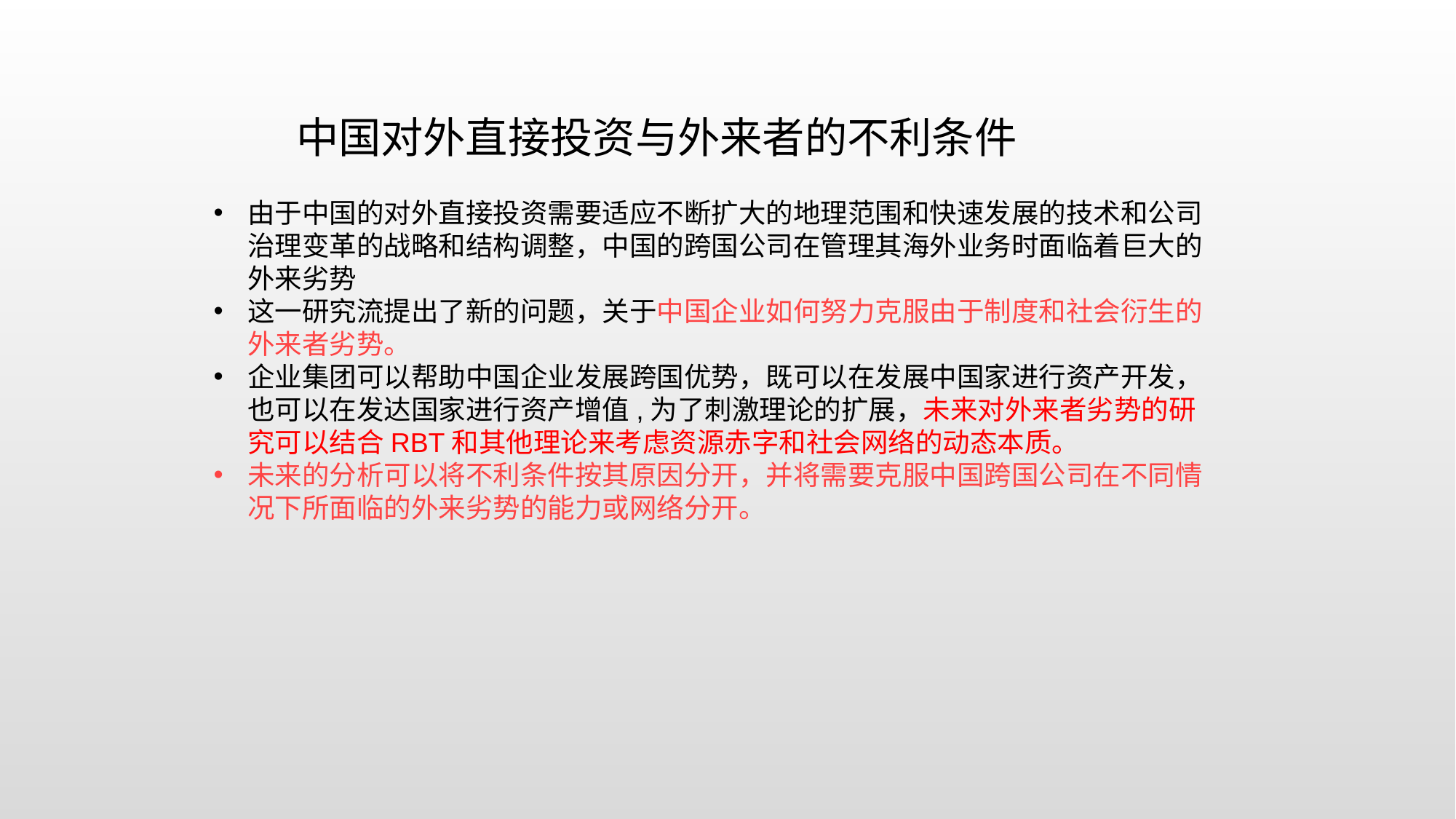

中国对外直接投资与外来者的不利条件
由于中国的对外直接投资需要适应不断扩大的地理范围和快速发展的技术和公司治理变革的战略和结构调整，中国的跨国公司在管理其海外业务时面临着巨大的外来劣势
这一研究流提出了新的问题，关于中国企业如何努力克服由于制度和社会衍生的外来者劣势。
企业集团可以帮助中国企业发展跨国优势，既可以在发展中国家进行资产开发，也可以在发达国家进行资产增值,为了刺激理论的扩展，未来对外来者劣势的研究可以结合RBT和其他理论来考虑资源赤字和社会网络的动态本质。
未来的分析可以将不利条件按其原因分开，并将需要克服中国跨国公司在不同情况下所面临的外来劣势的能力或网络分开。